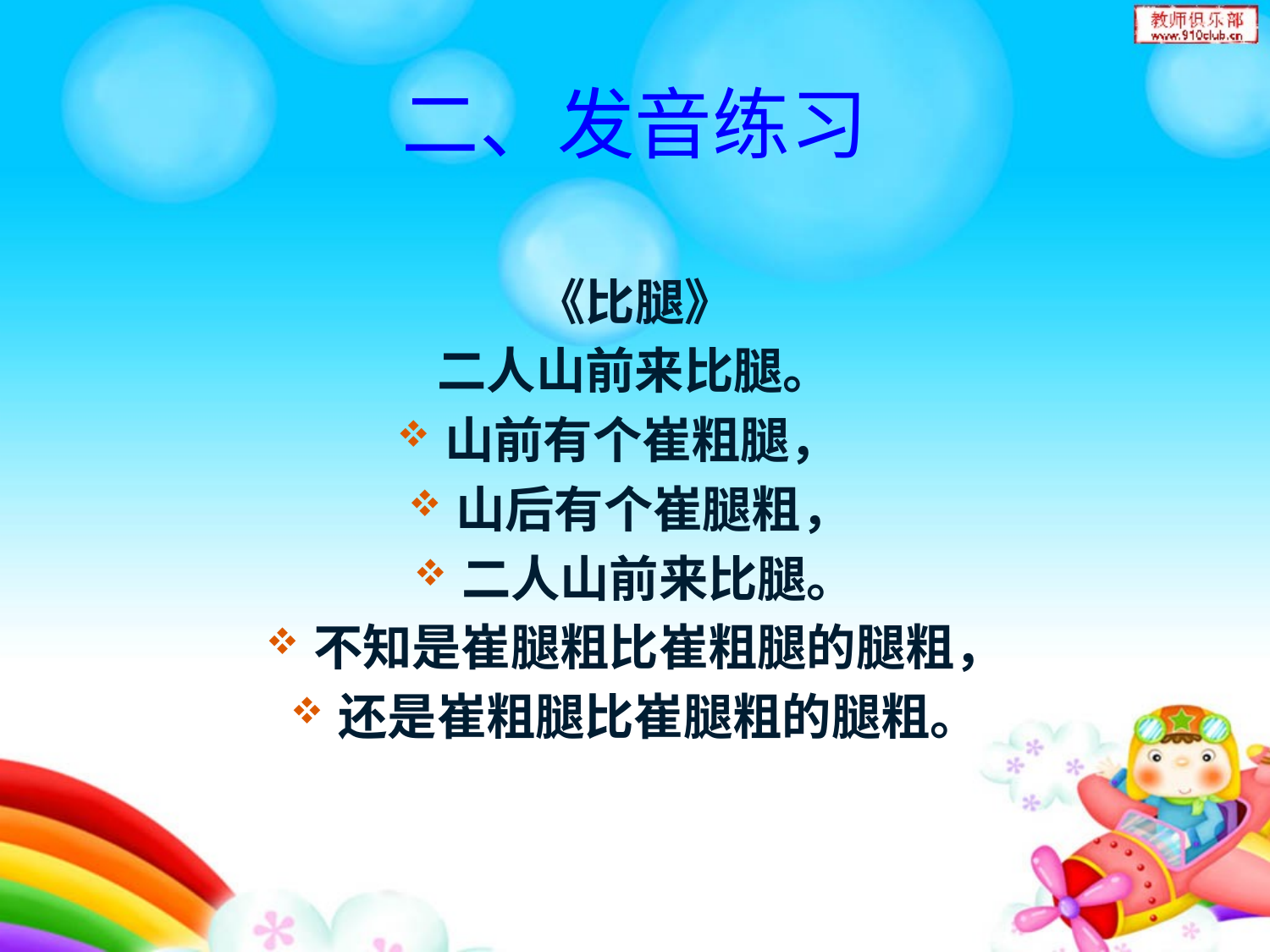

# 二、发音练习
《比腿》
二人山前来比腿。
山前有个崔粗腿，
山后有个崔腿粗，
二人山前来比腿。
不知是崔腿粗比崔粗腿的腿粗，
还是崔粗腿比崔腿粗的腿粗。